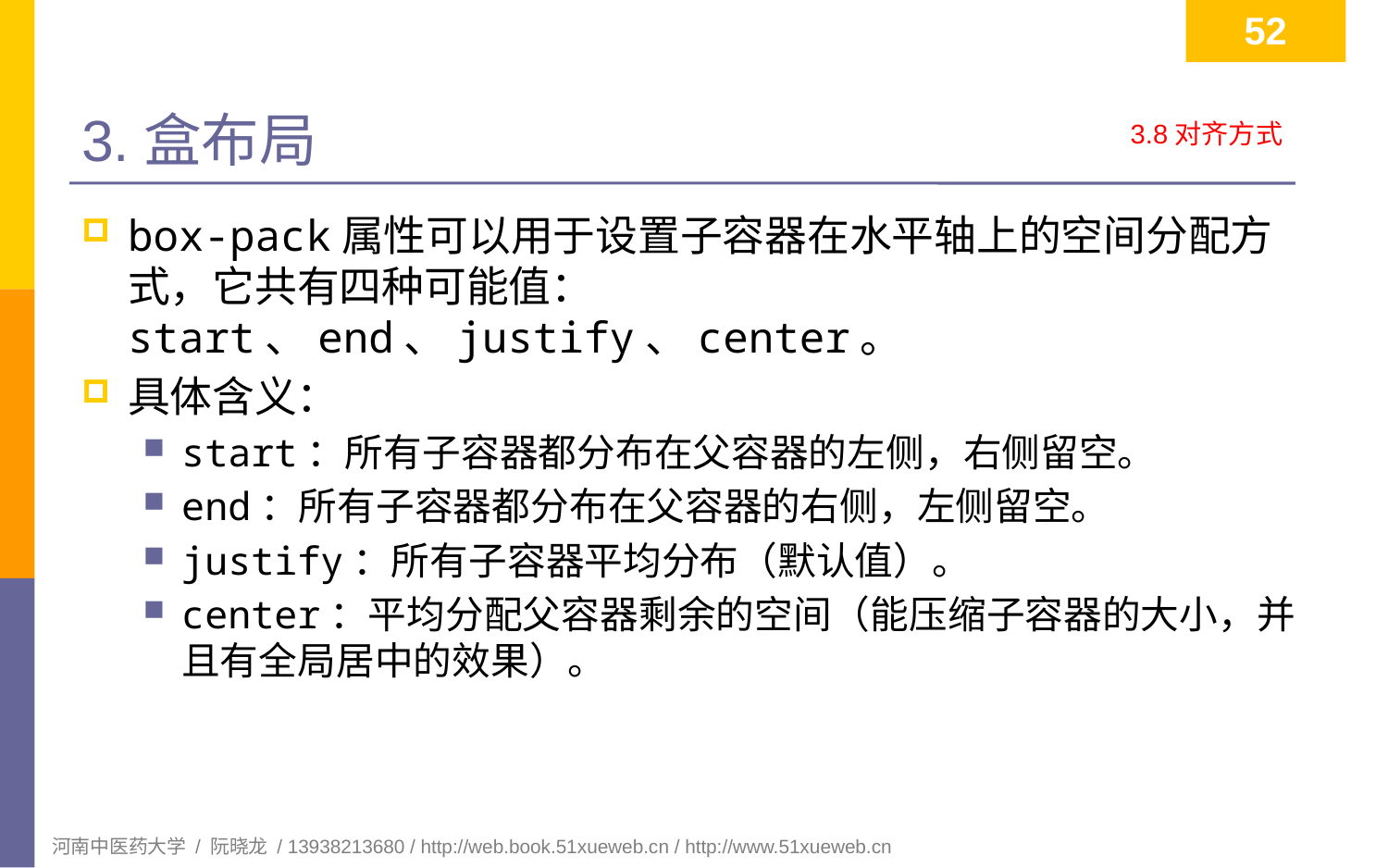

52
# 3.盒布局
3.8对齐方式
box-pack属性可以用于设置子容器在水平轴上的空间分配方式，它共有四种可能值：start、end、justify、center。
具体含义：
start：所有子容器都分布在父容器的左侧，右侧留空。
end：所有子容器都分布在父容器的右侧，左侧留空。
justify：所有子容器平均分布（默认值）。
center：平均分配父容器剩余的空间（能压缩子容器的大小，并且有全局居中的效果）。